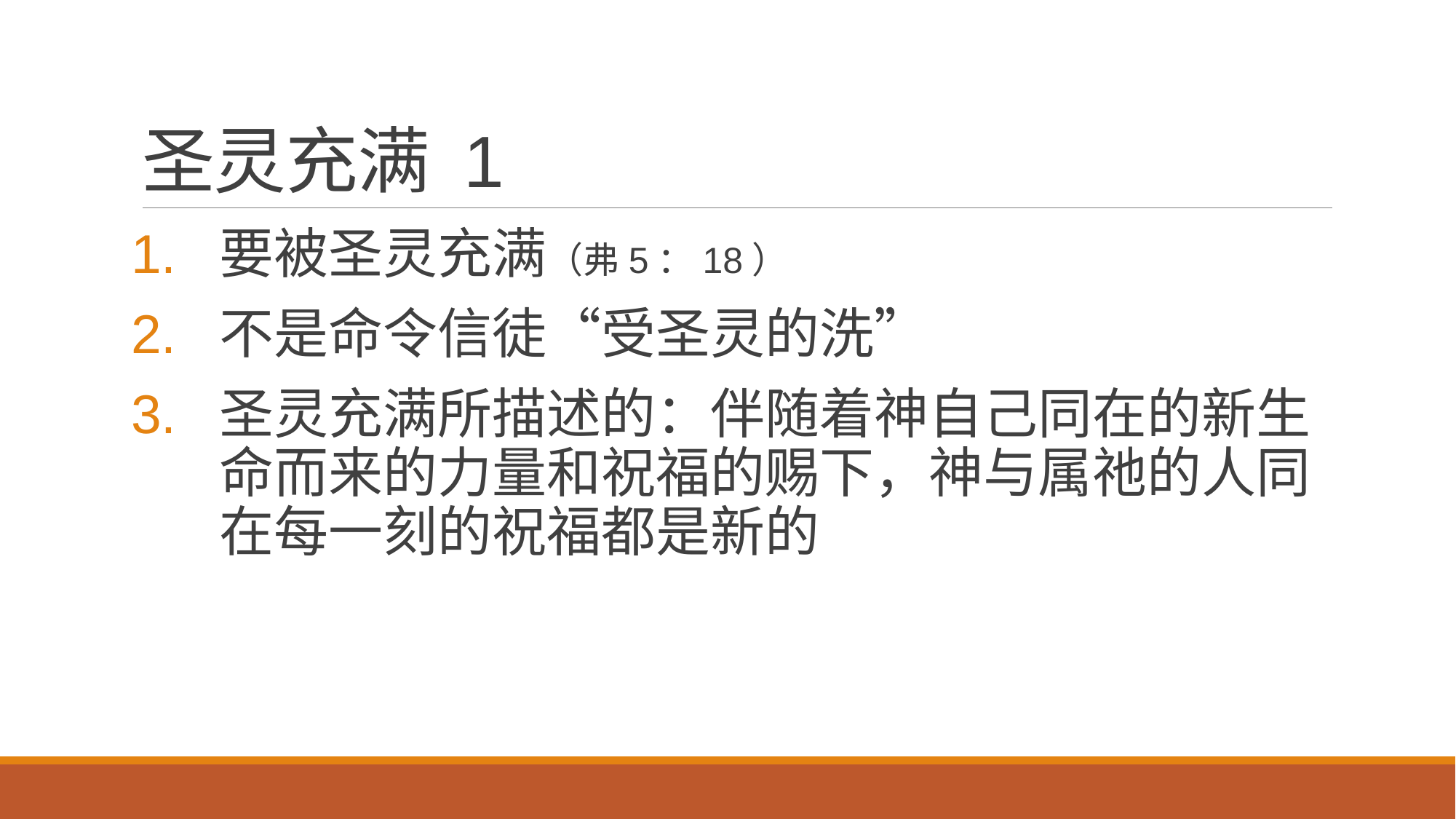

# 圣灵充满 1
要被圣灵充满（弗5：18）
不是命令信徒“受圣灵的洗”
圣灵充满所描述的：伴随着神自己同在的新生命而来的力量和祝福的赐下，神与属祂的人同在每一刻的祝福都是新的